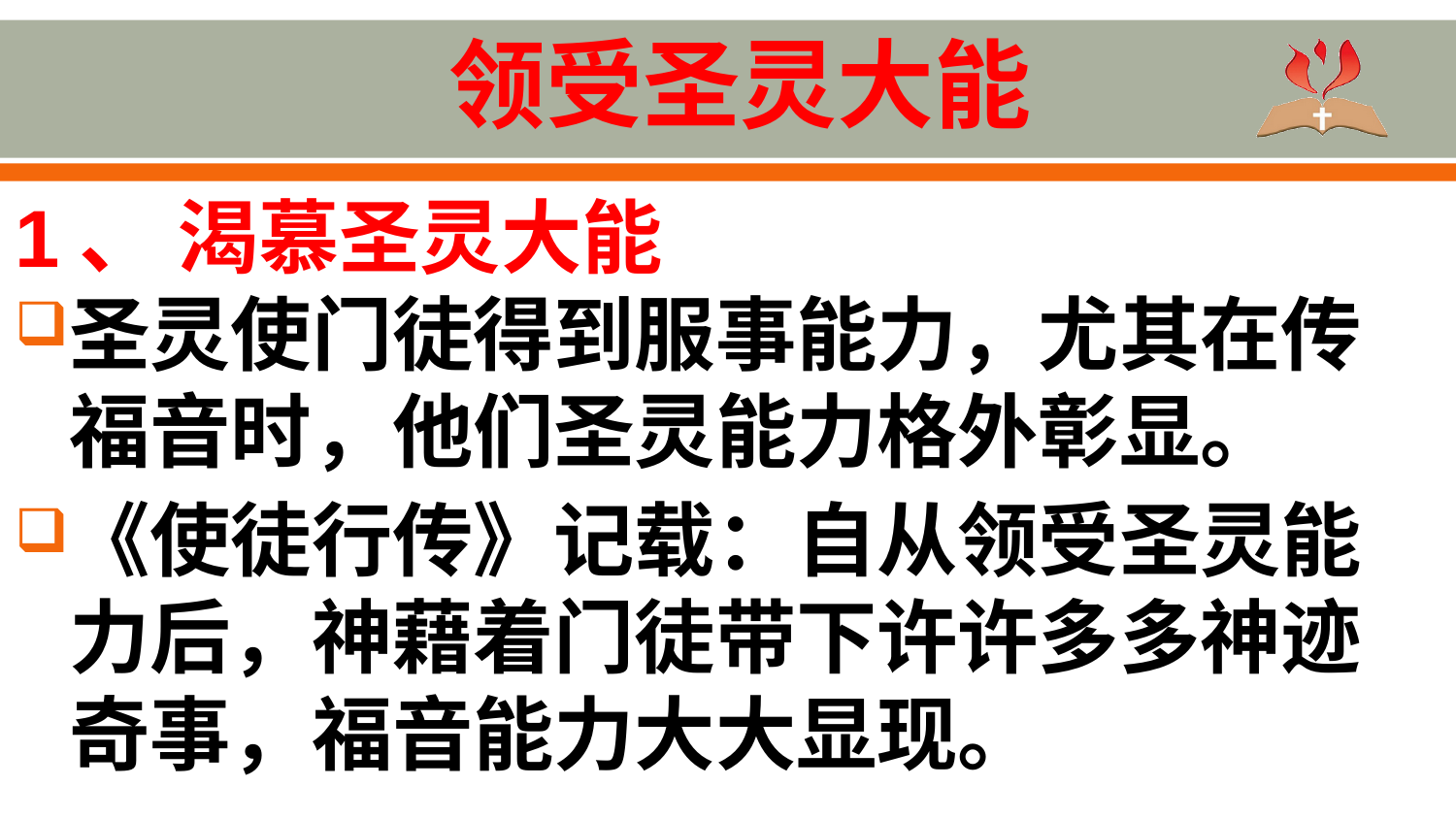

领受圣灵大能
1、 渴慕圣灵大能
圣灵使门徒得到服事能力，尤其在传福音时，他们圣灵能力格外彰显。
《使徒行传》记载：自从领受圣灵能力后，神藉着门徒带下许许多多神迹奇事，福音能力大大显现。